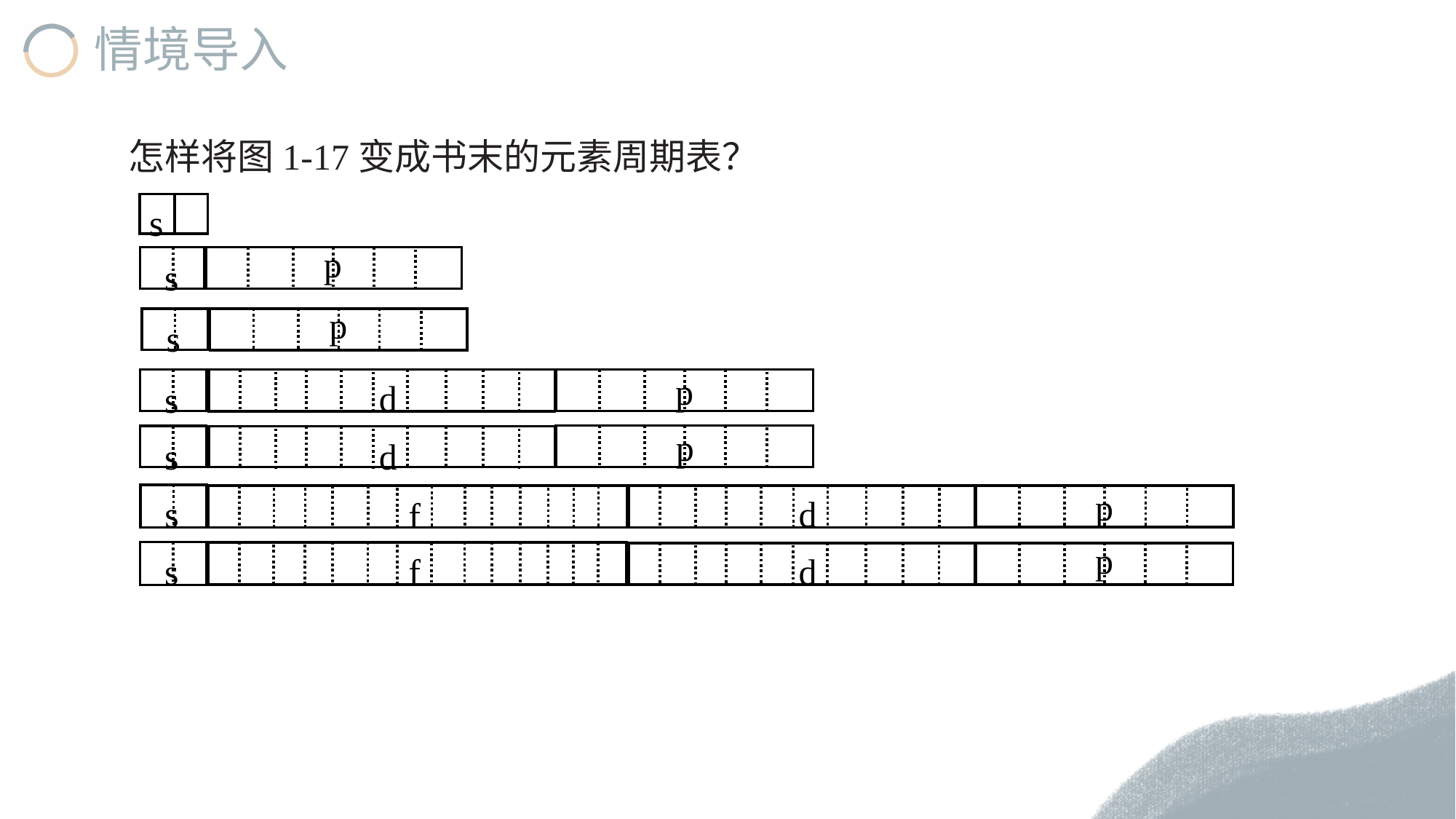

怎样将图1-17变成书末的元素周期表？
s

p

s

p

s

p

d

s

p

d

s

p

d

s

f

p

f

d

s